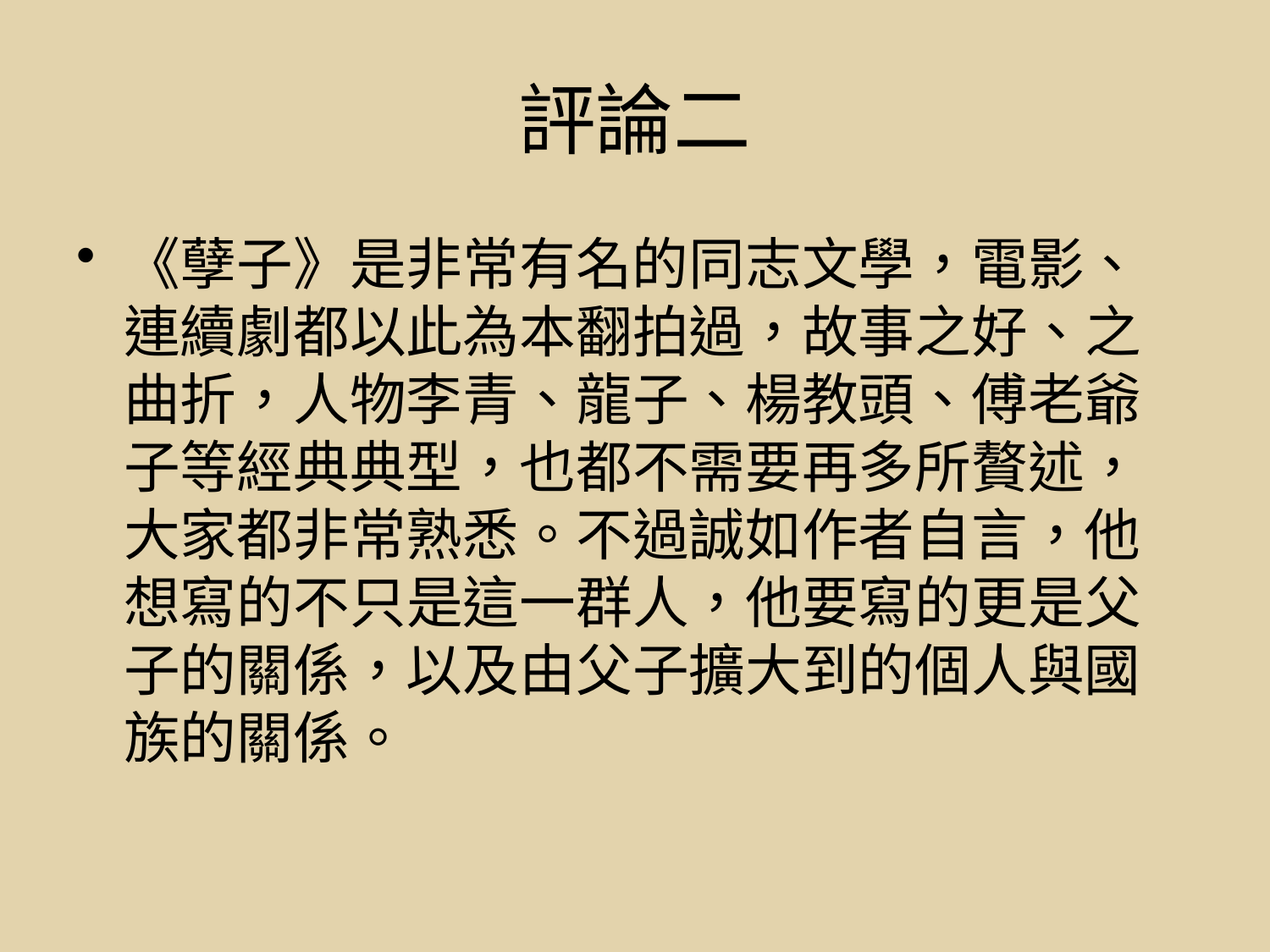

# 評論二
《孽子》是非常有名的同志文學，電影、連續劇都以此為本翻拍過，故事之好、之曲折，人物李青、龍子、楊教頭、傅老爺子等經典典型，也都不需要再多所贅述，大家都非常熟悉。不過誠如作者自言，他想寫的不只是這一群人，他要寫的更是父子的關係，以及由父子擴大到的個人與國族的關係。